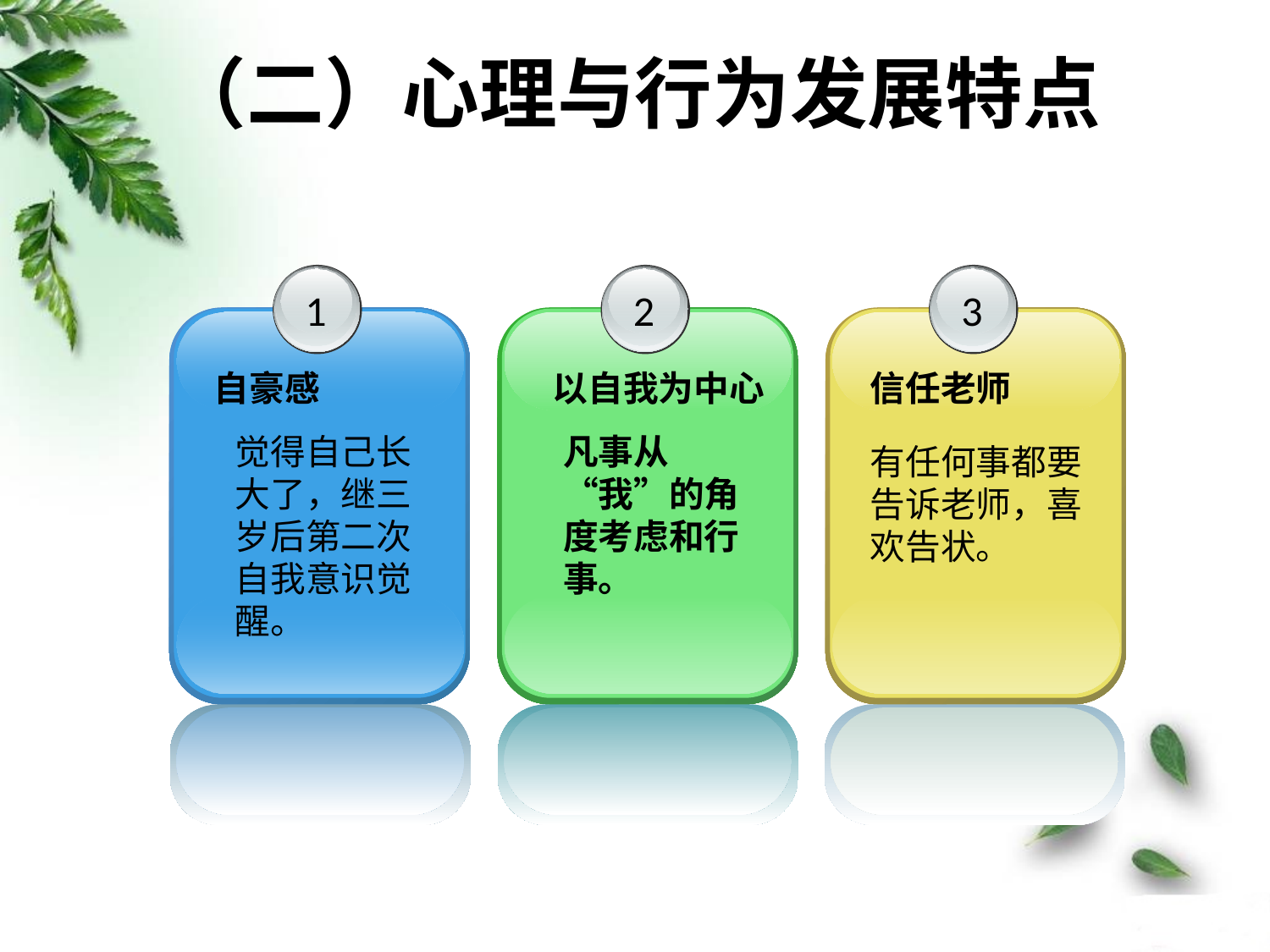

（二）心理与行为发展特点

1

2

3

自豪感
以自我为中心
信任老师
觉得自己长大了，继三岁后第二次自我意识觉醒。
凡事从“我”的角度考虑和行事。
有任何事都要告诉老师，喜欢告状。